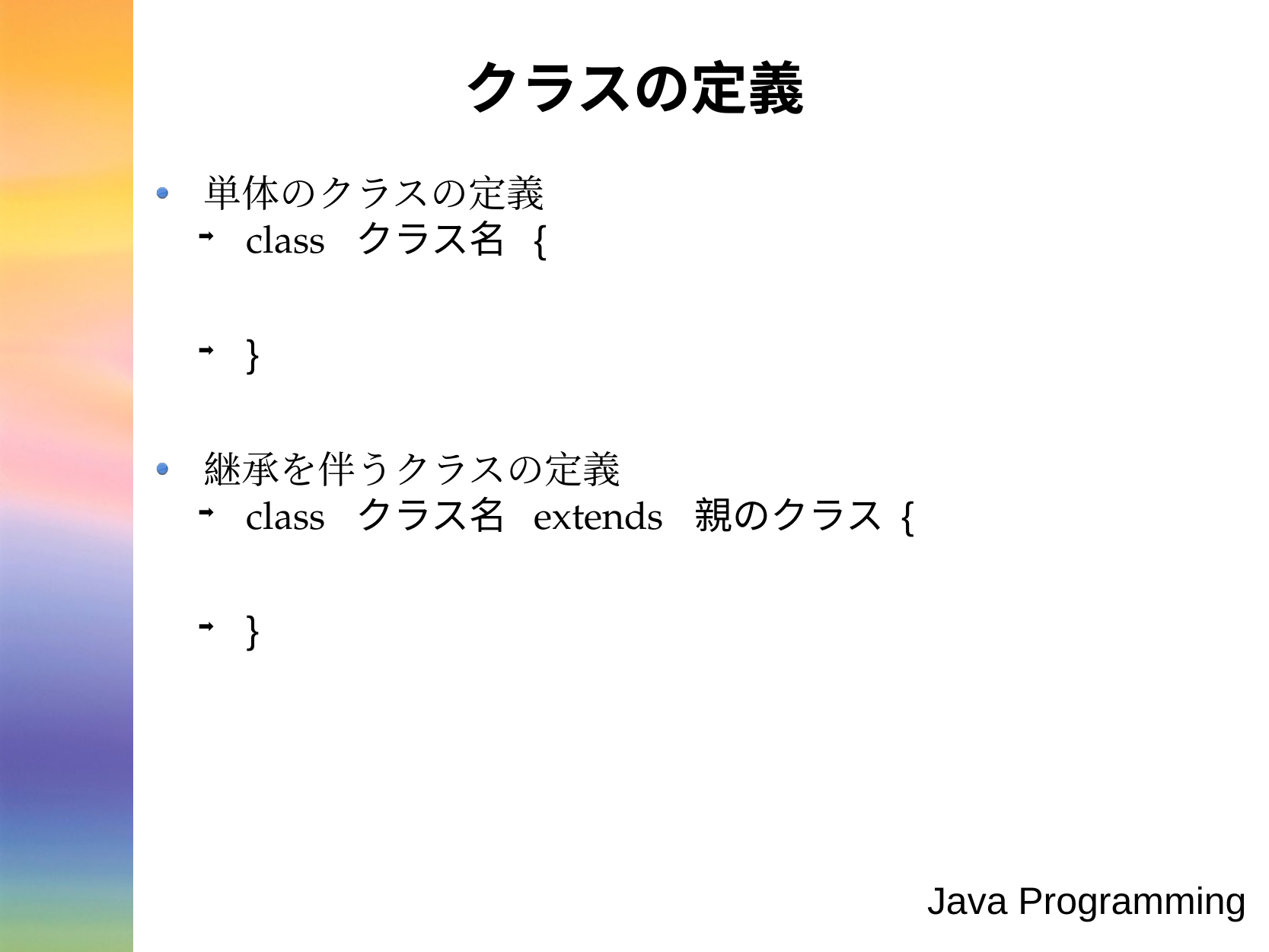

# クラスの定義
単体のクラスの定義
class  クラス名  {

}

継承を伴うクラスの定義
class  クラス名  extends  親のクラス {

}